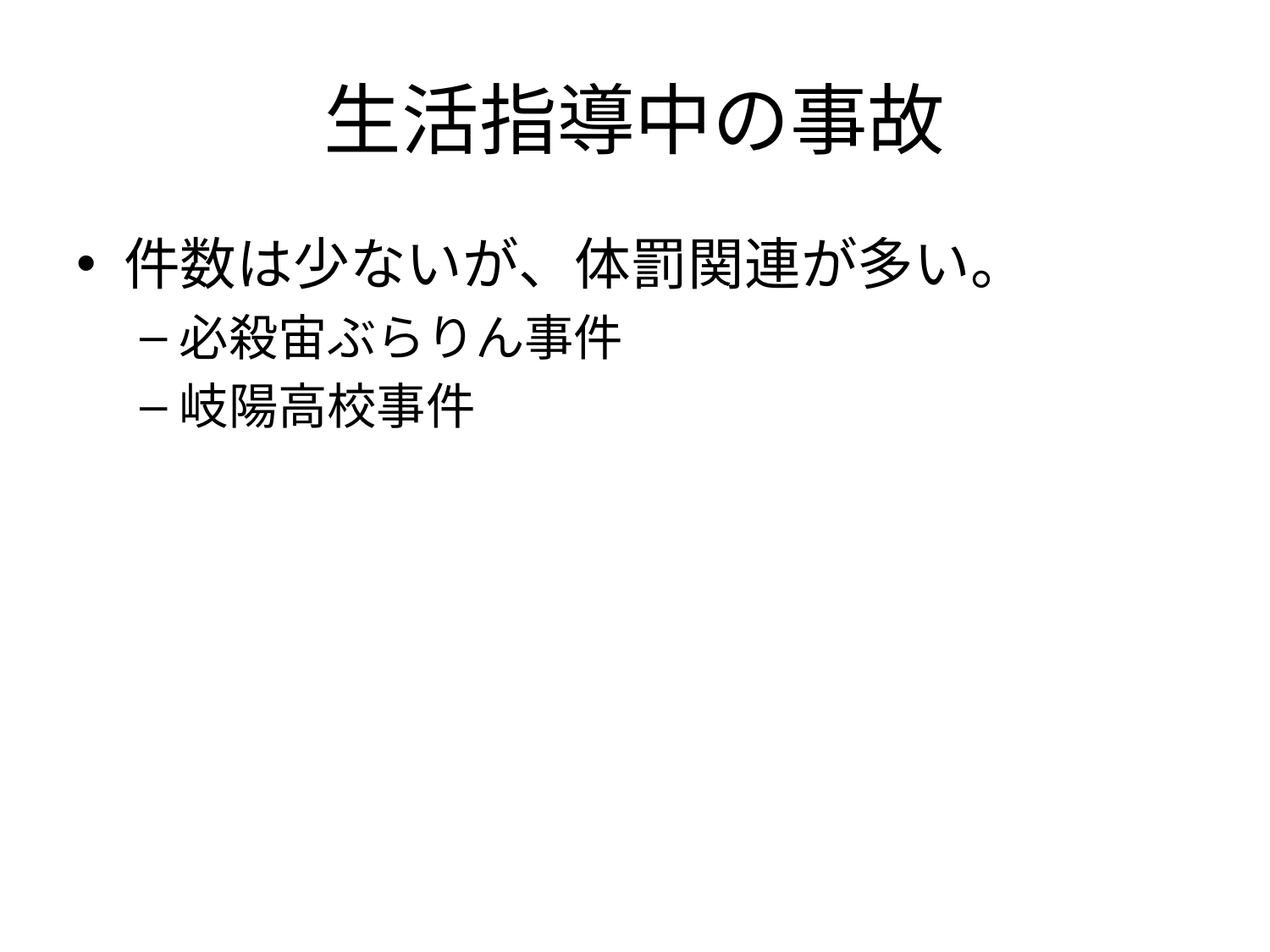

# 生活指導中の事故
件数は少ないが、体罰関連が多い。
必殺宙ぶらりん事件
岐陽高校事件